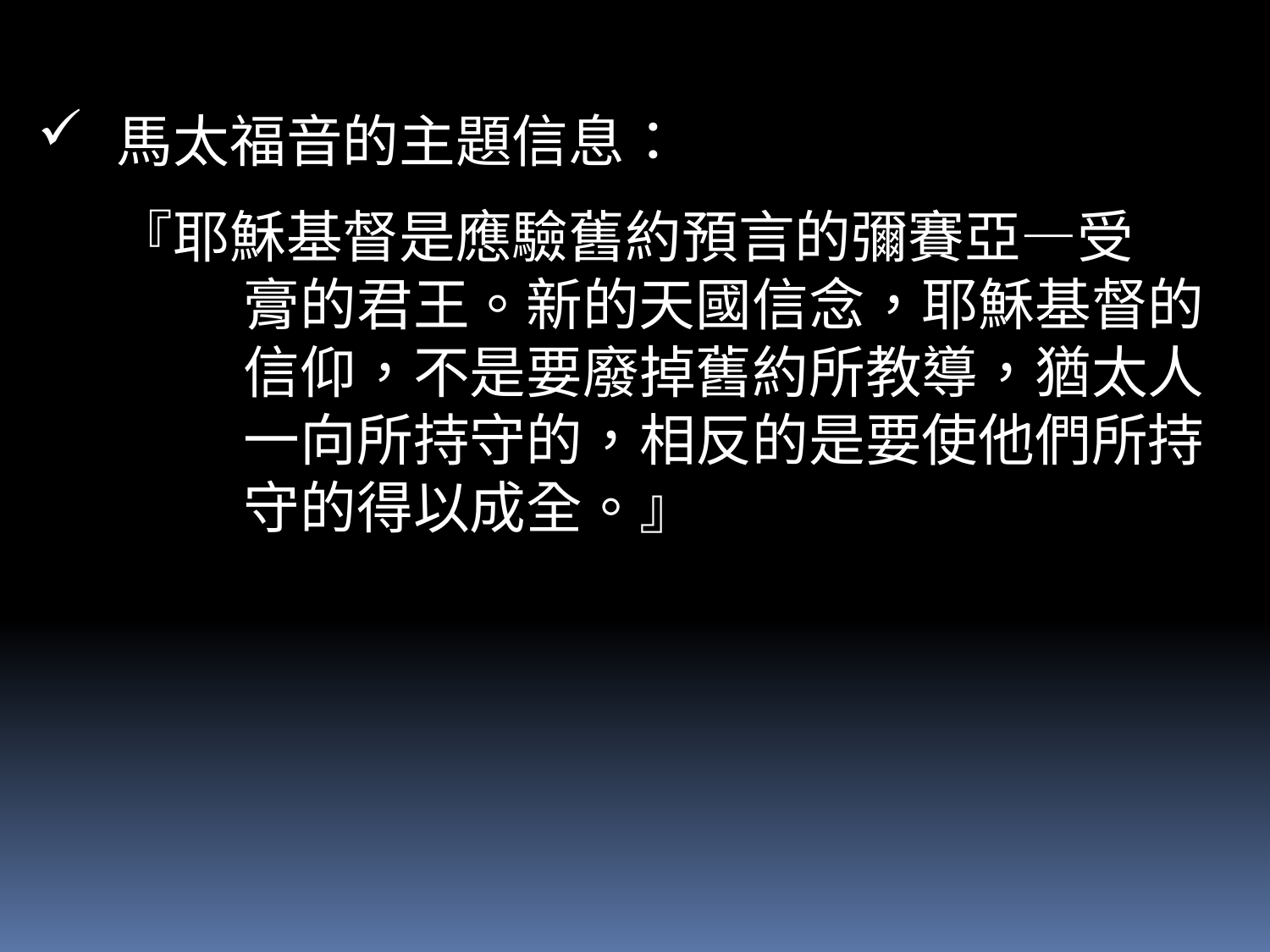

馬太福音的主題信息：
	『耶穌基督是應驗舊約預言的彌賽亞—受    	膏的君王。新的天國信念，耶穌基督的	信仰，不是要廢掉舊約所教導，猶太人	一向所持守的，相反的是要使他們所持	守的得以成全。』